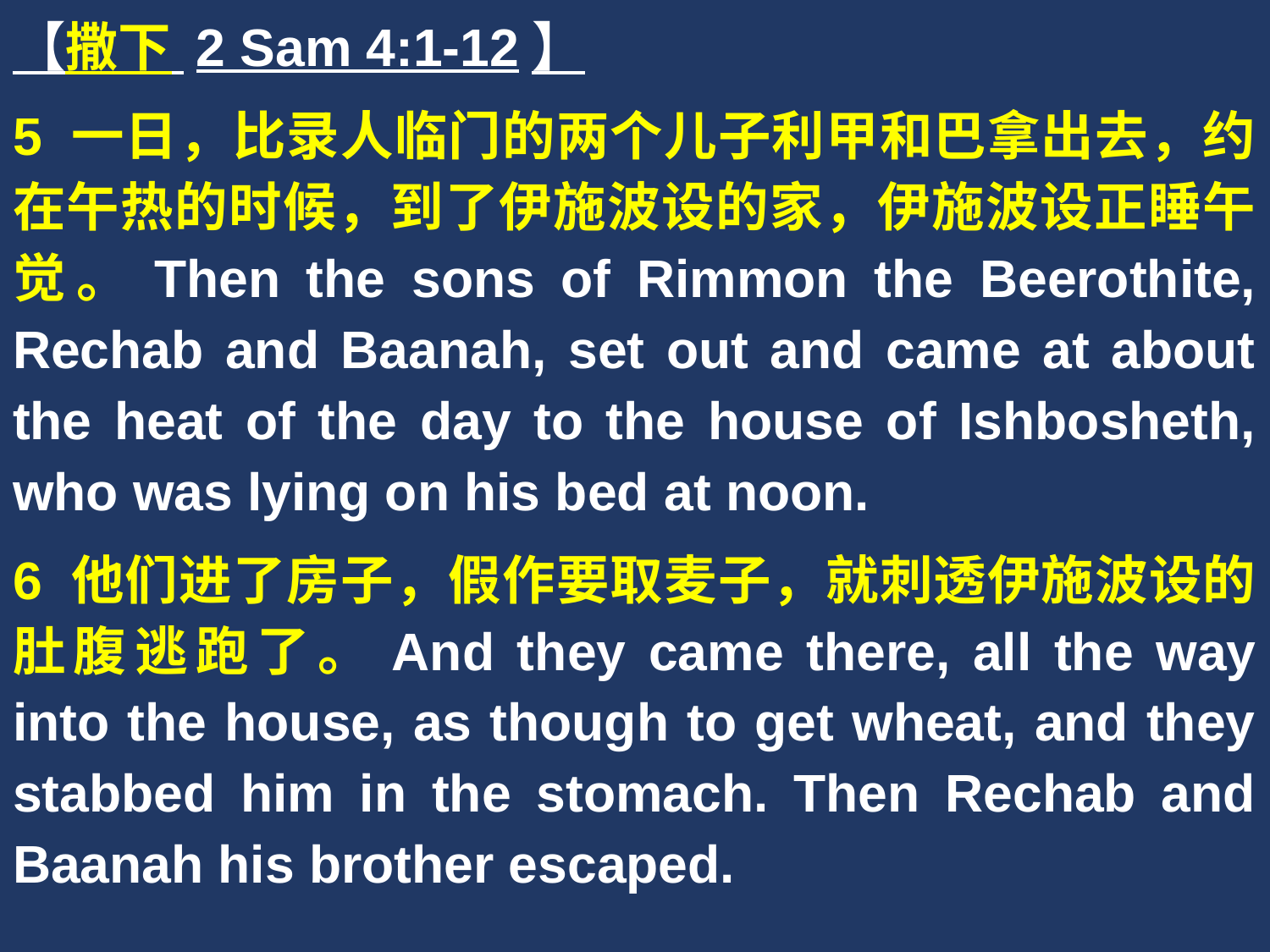

【撒下 2 Sam 4:1-12】
5 一日，比录人临门的两个儿子利甲和巴拿出去，约在午热的时候，到了伊施波设的家，伊施波设正睡午觉。Then the sons of Rimmon the Beerothite, Rechab and Baanah, set out and came at about the heat of the day to the house of Ishbosheth, who was lying on his bed at noon.
6 他们进了房子，假作要取麦子，就刺透伊施波设的肚腹逃跑了。And they came there, all the way into the house, as though to get wheat, and they stabbed him in the stomach. Then Rechab and Baanah his brother escaped.